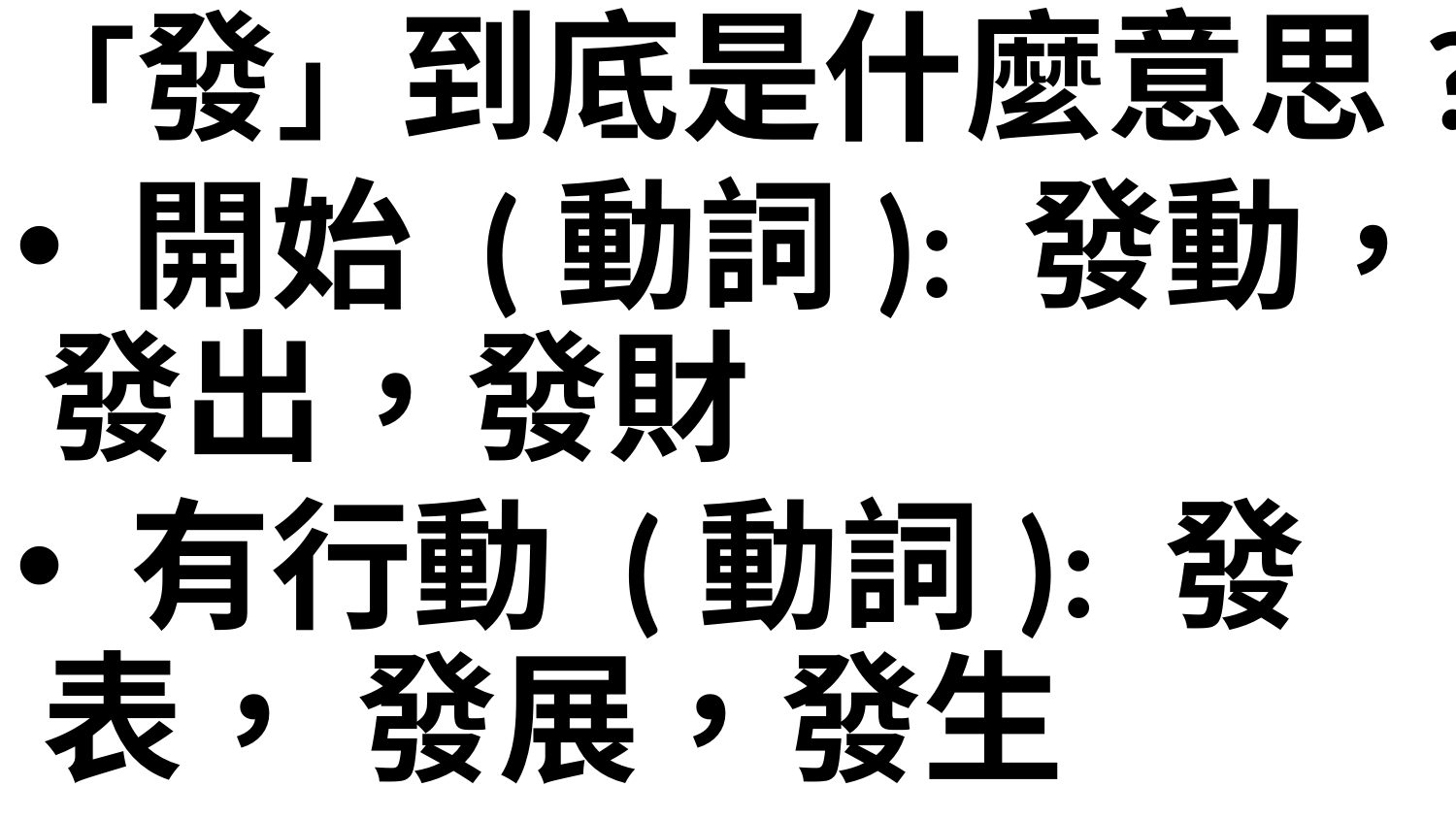

「發」到底是什麼意思?
 開始 (動詞): 發動， 發出，發財
 有行動 (動詞): 發表， 發展，發生